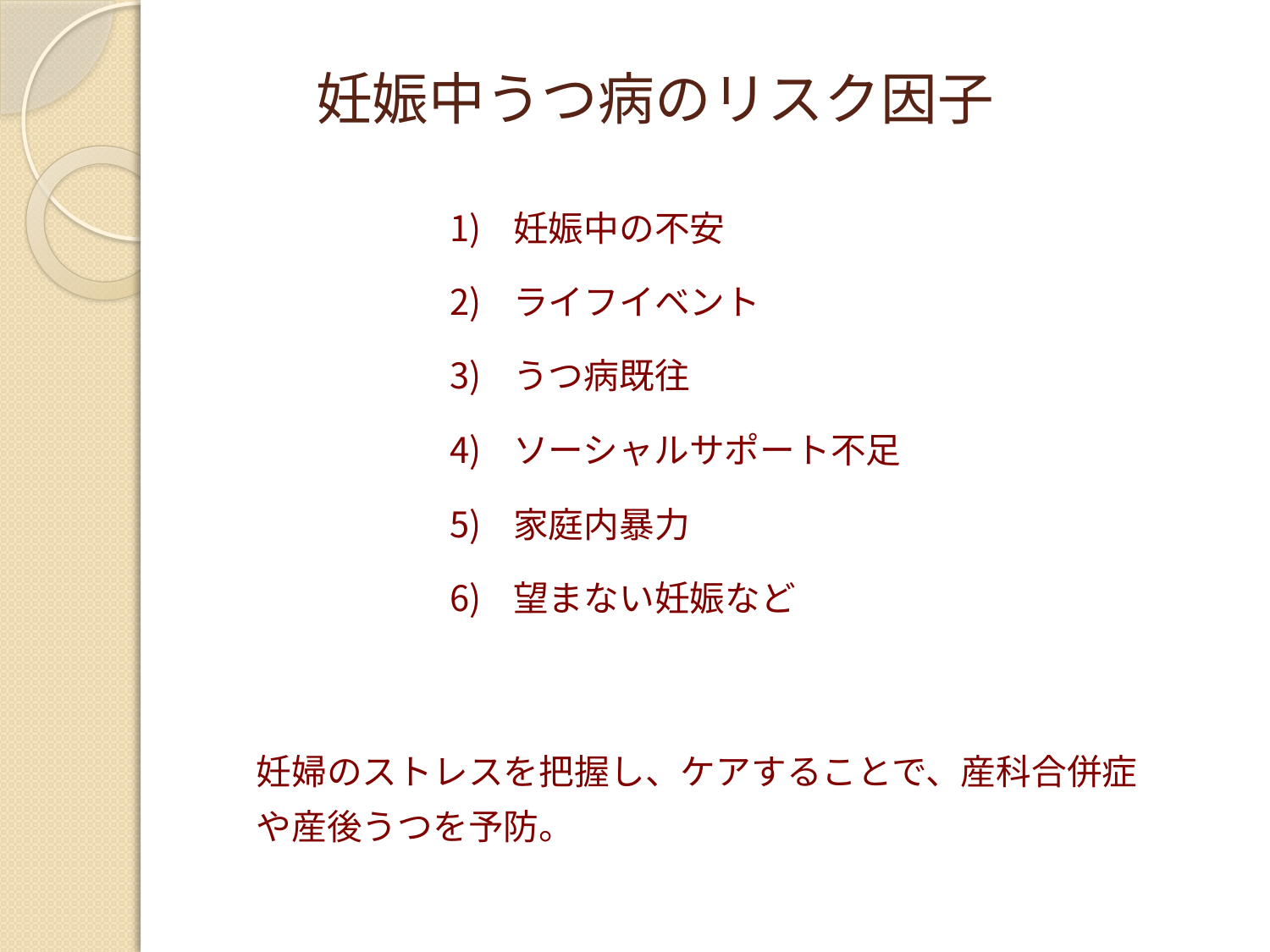

# 妊娠中うつ病のリスク因子
妊娠中の不安
ライフイベント
うつ病既往
ソーシャルサポート不足
家庭内暴力
望まない妊娠など
妊婦のストレスを把握し、ケアすることで、産科合併症や産後うつを予防。